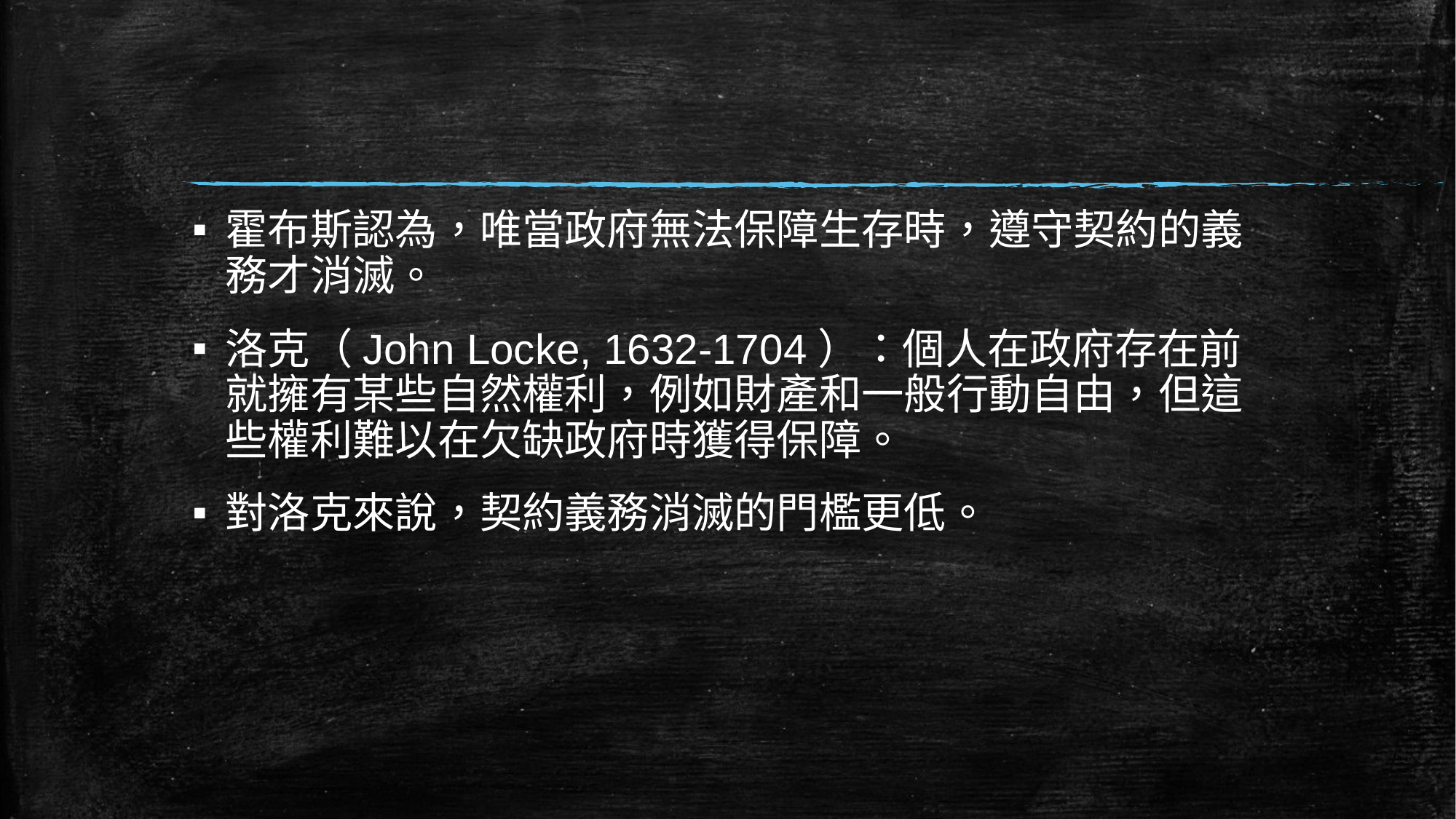

霍布斯認為，唯當政府無法保障生存時，遵守契約的義務才消滅。
洛克（John Locke, 1632-1704）：個人在政府存在前就擁有某些自然權利，例如財產和一般行動自由，但這些權利難以在欠缺政府時獲得保障。
對洛克來說，契約義務消滅的門檻更低。